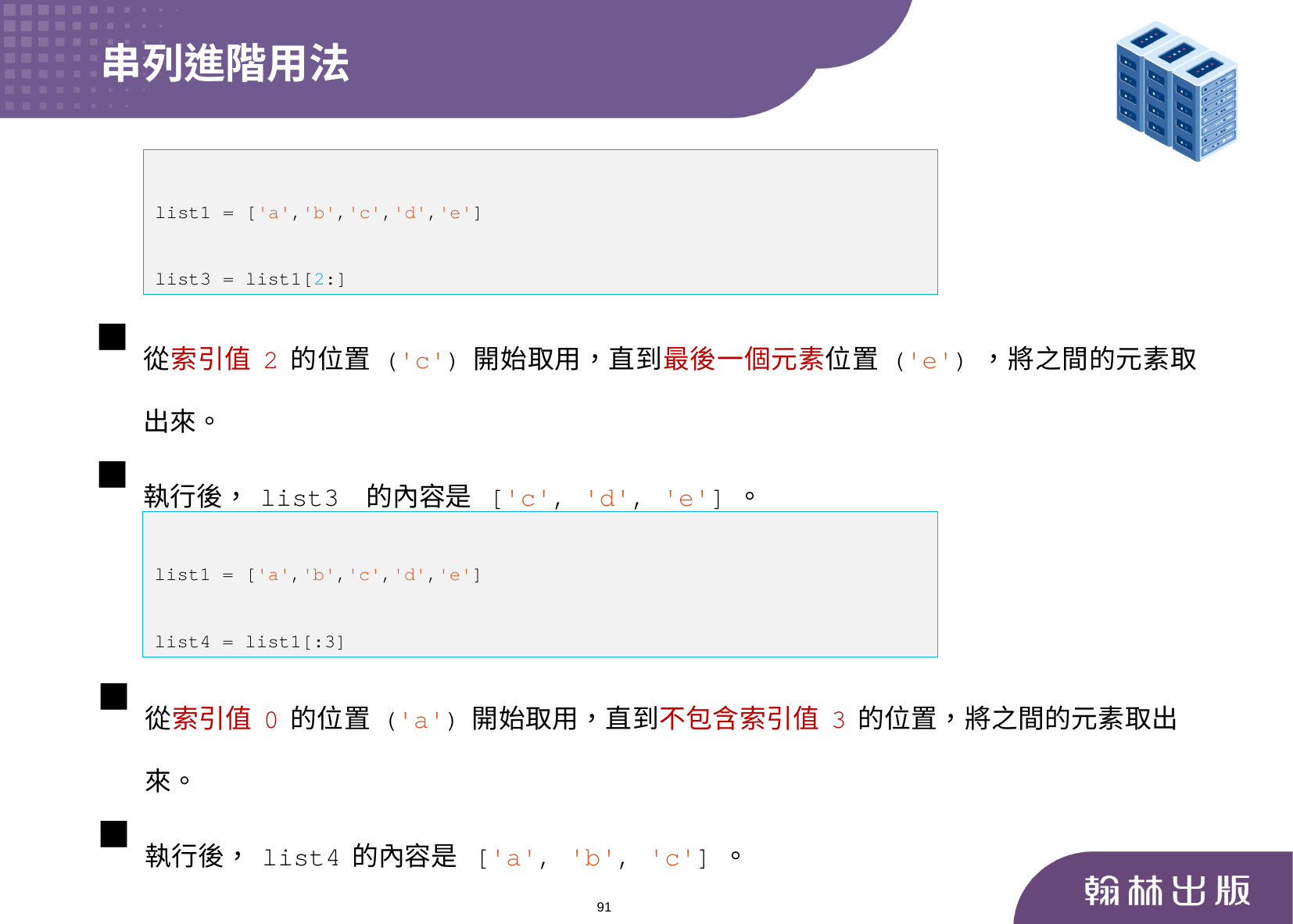

串列進階用法
list1 = ['a','b','c','d','e']
list3 = list1[2:]
從索引值2的位置('c')開始取用，直到最後一個元素位置('e')，將之間的元素取出來。
執行後，list3 的內容是 ['c', 'd', 'e']。
list1 = ['a','b','c','d','e']
list4 = list1[:3]
從索引值0的位置('a')開始取用，直到不包含索引值3的位置，將之間的元素取出來。
執行後，list4的內容是 ['a', 'b', 'c']。
91